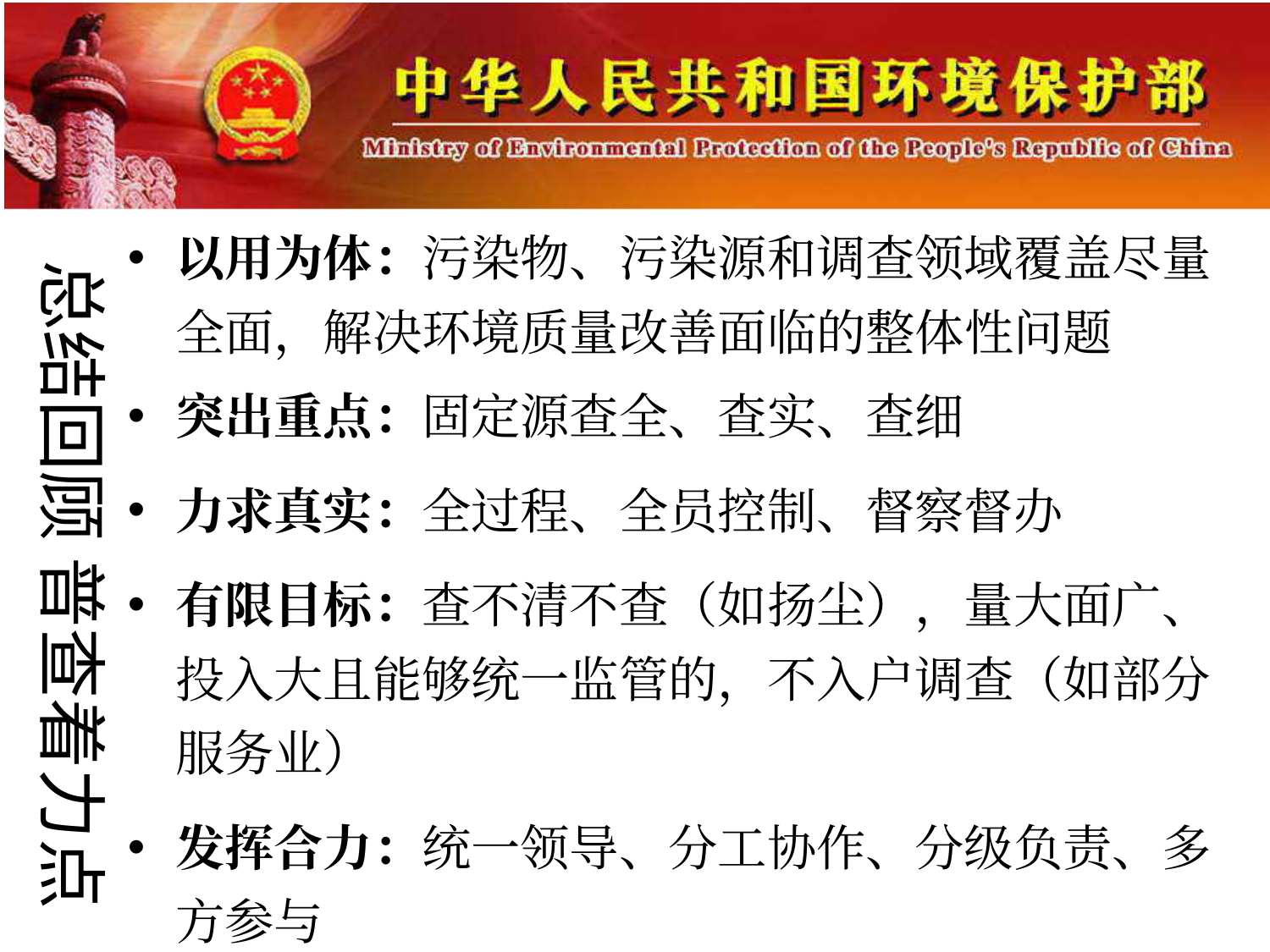

以用为体：污染物、污染源和调查领域覆盖尽量全面，解决环境质量改善面临的整体性问题
突出重点：固定源查全、查实、查细
力求真实：全过程、全员控制、督察督办
有限目标：查不清不查（如扬尘），量大面广、投入大且能够统一监管的，不入户调查（如部分服务业）
发挥合力：统一领导、分工协作、分级负责、多方参与
总结回顾 普查着力点